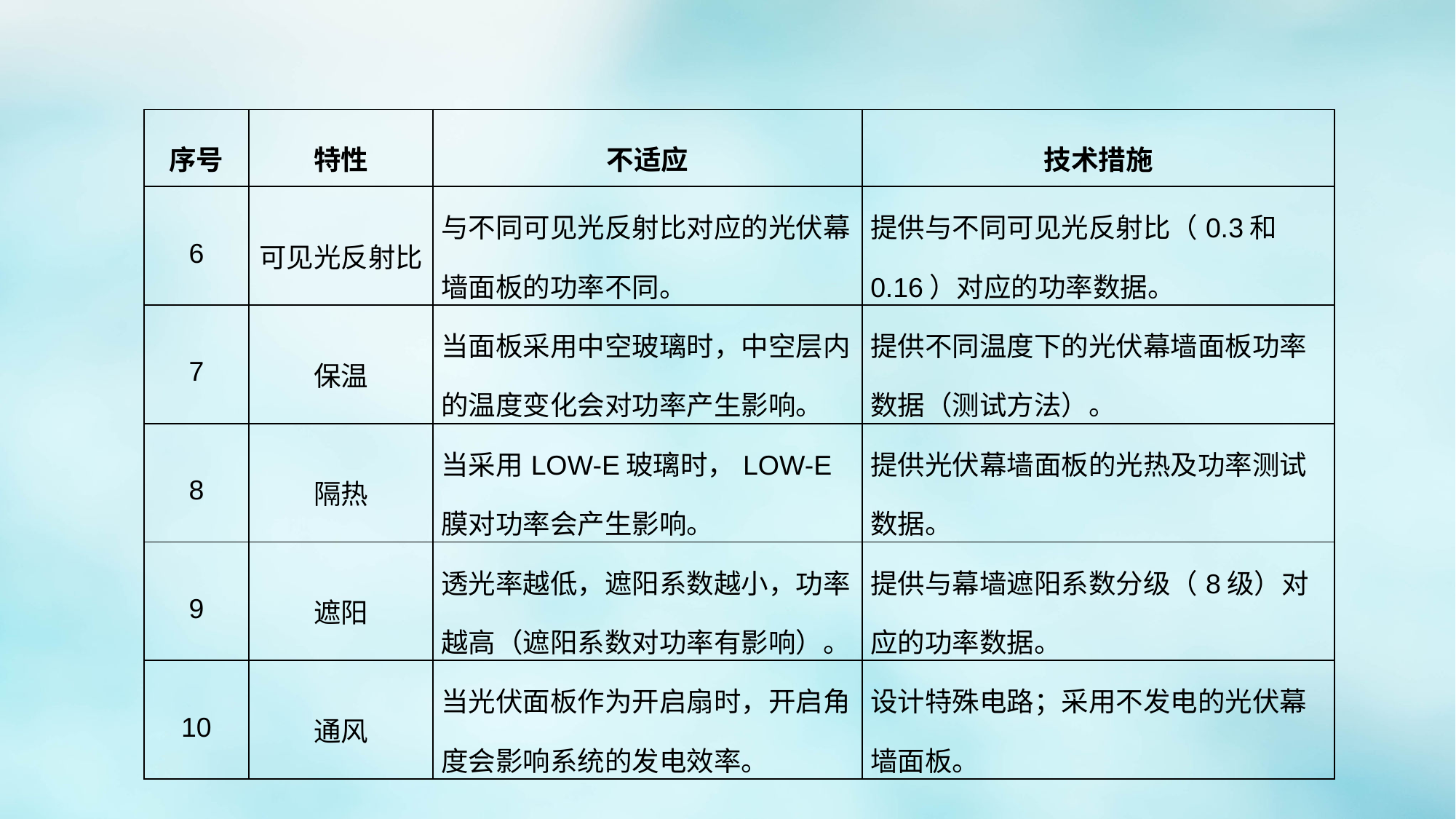

#

| 序号 | 特性 | 不适应 | 技术措施 |
| --- | --- | --- | --- |
| 6 | 可见光反射比 | 与不同可见光反射比对应的光伏幕墙面板的功率不同。 | 提供与不同可见光反射比（0.3和0.16）对应的功率数据。 |
| 7 | 保温 | 当面板采用中空玻璃时，中空层内的温度变化会对功率产生影响。 | 提供不同温度下的光伏幕墙面板功率数据（测试方法）。 |
| 8 | 隔热 | 当采用LOW-E玻璃时，LOW-E膜对功率会产生影响。 | 提供光伏幕墙面板的光热及功率测试数据。 |
| 9 | 遮阳 | 透光率越低，遮阳系数越小，功率越高（遮阳系数对功率有影响）。 | 提供与幕墙遮阳系数分级（8级）对应的功率数据。 |
| 10 | 通风 | 当光伏面板作为开启扇时，开启角度会影响系统的发电效率。 | 设计特殊电路；采用不发电的光伏幕墙面板。 |